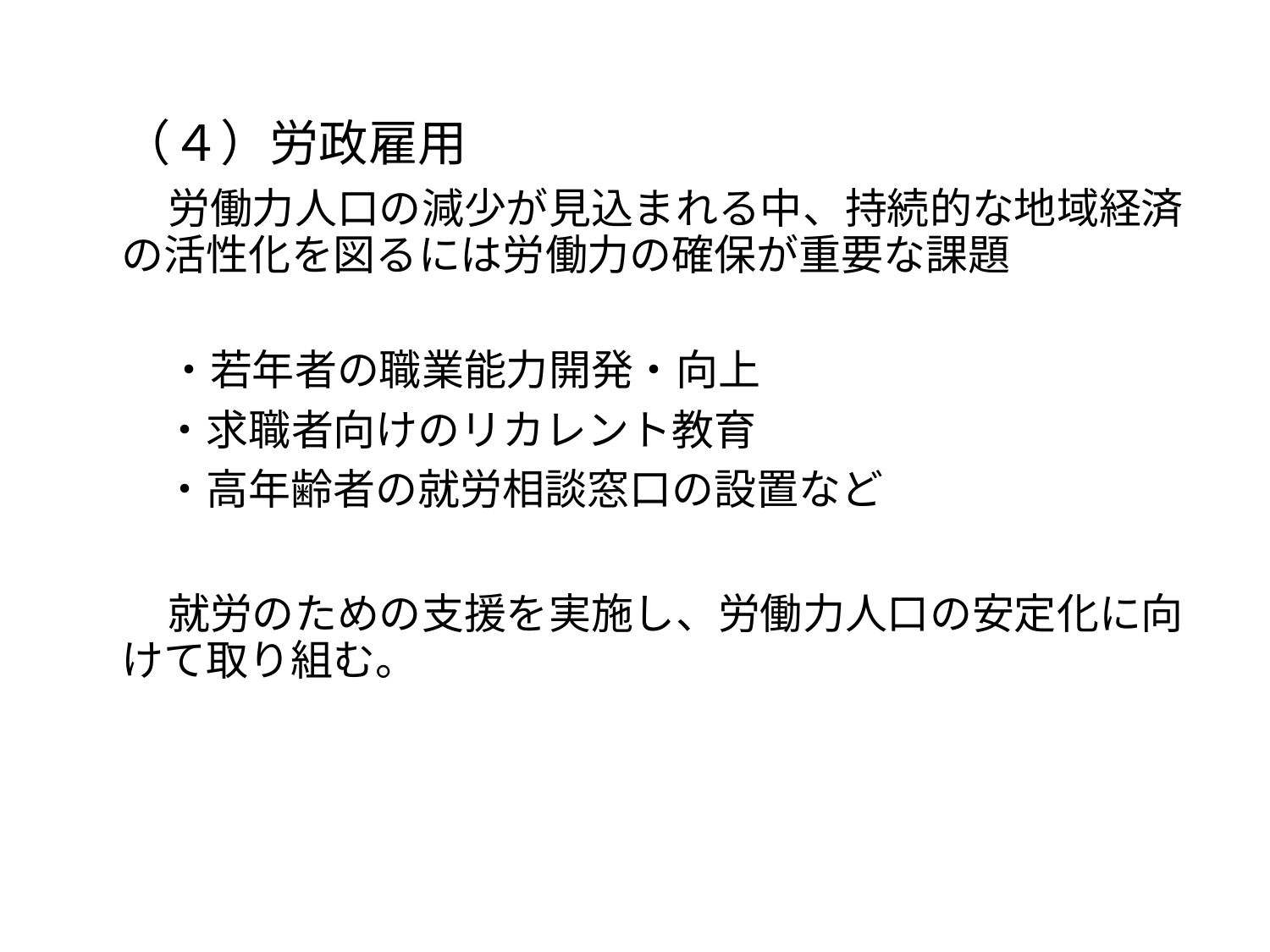

（４）労政雇用
　労働力人口の減少が見込まれる中、持続的な地域経済の活性化を図るには労働力の確保が重要な課題

　・若年者の職業能力開発・向上
　・求職者向けのリカレント教育
　・高年齢者の就労相談窓口の設置など

　就労のための支援を実施し、労働力人口の安定化に向けて取り組む。